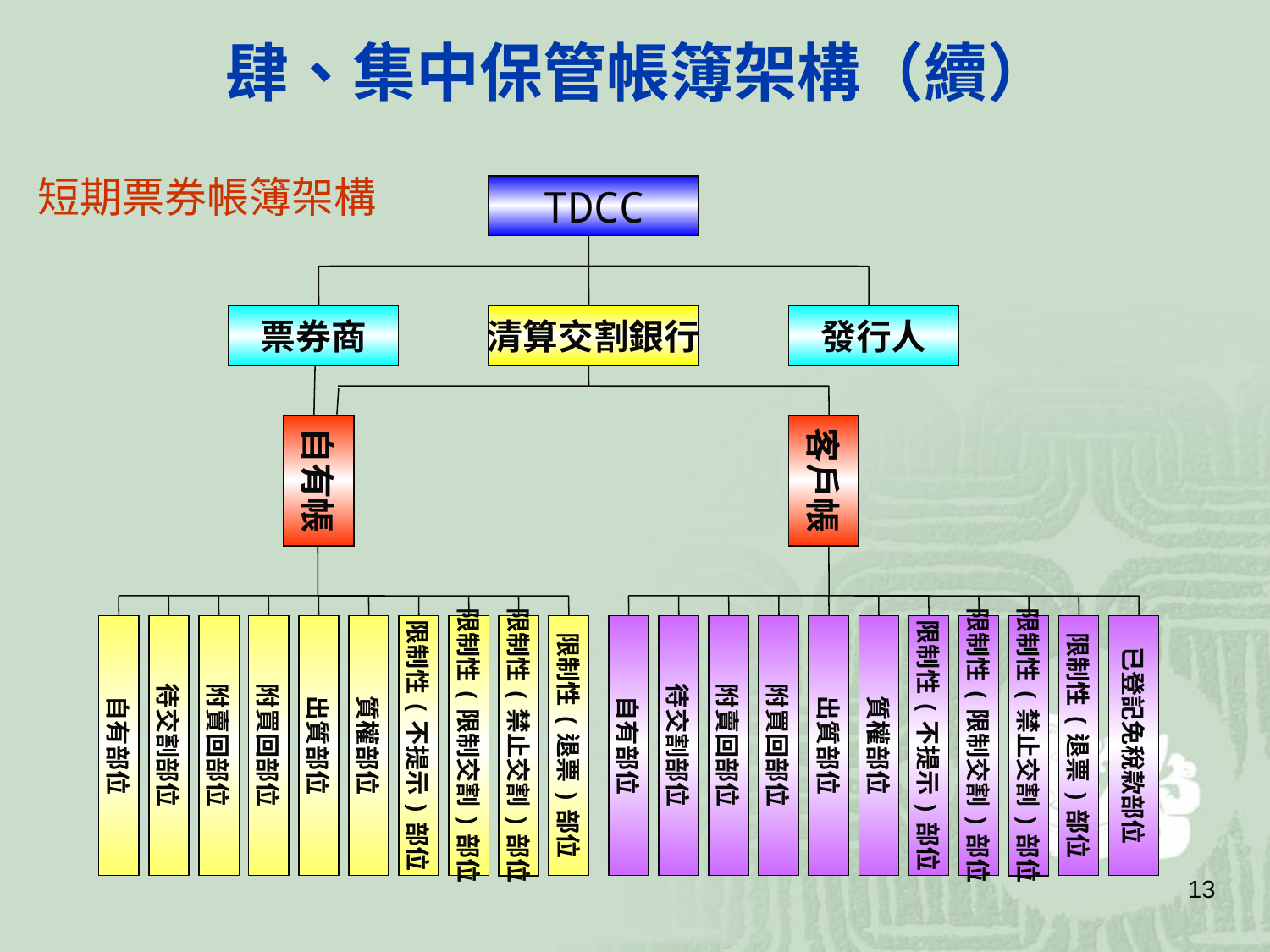

肆、集中保管帳簿架構（續）
短期票券帳簿架構
TDCC

票券商
清算交割銀行
發行人

自有帳
客戶帳

自有部位
待交割部位
附賣回部位
附買回部位
出質部位
質權部位
限制性(不提示)部位
限制性(限制交割)部位
限制性(禁止交割)部位
限制性(退票)部位
自有部位
待交割部位
附賣回部位
附買回部位
出質部位
質權部位
限制性(不提示)部位
限制性(限制交割)部位
限制性(禁止交割)部位
限制性(退票)部位
已登記免稅款部位
13